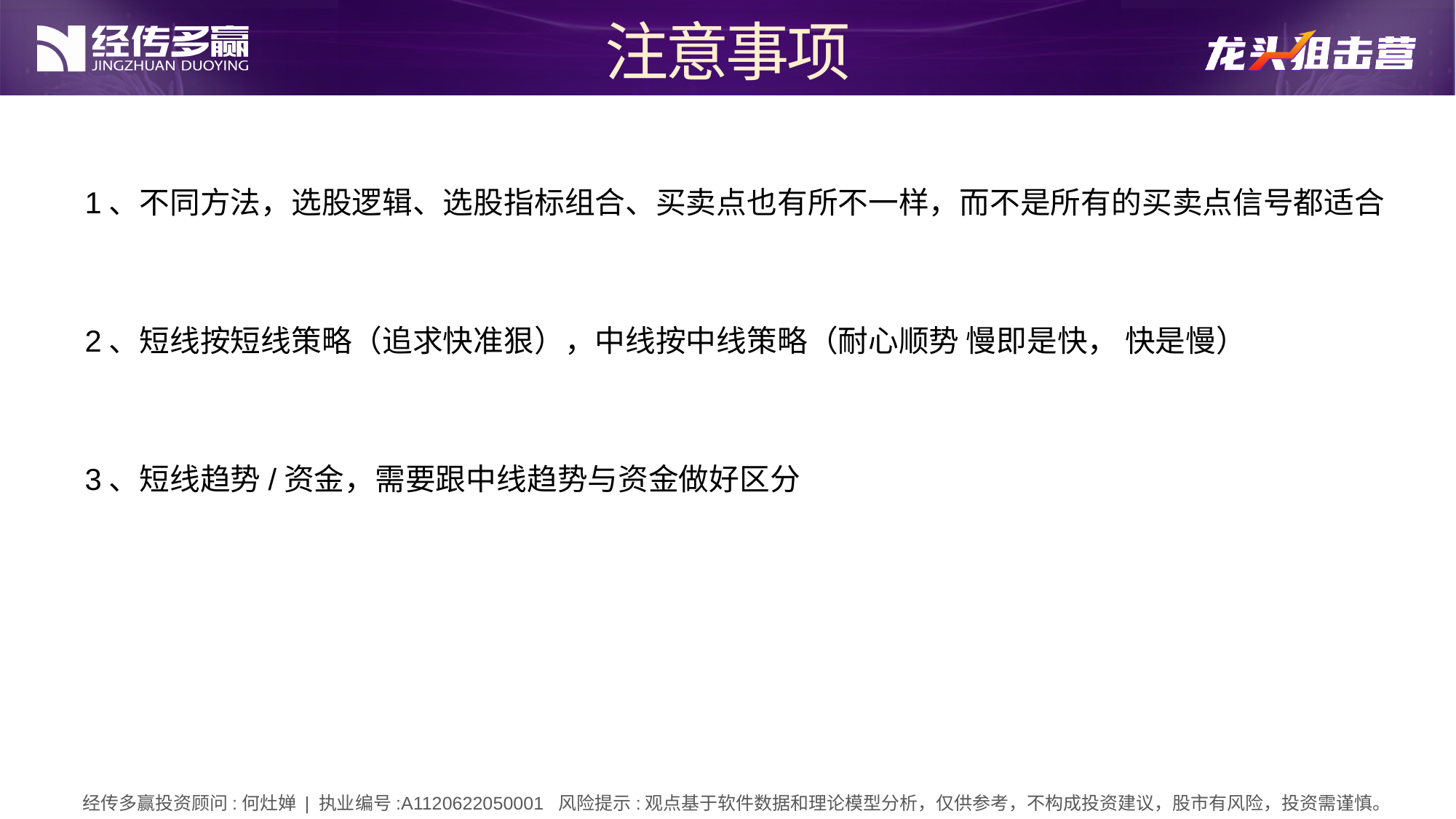

注意事项
1、不同方法，选股逻辑、选股指标组合、买卖点也有所不一样，而不是所有的买卖点信号都适合

2、短线按短线策略（追求快准狠），中线按中线策略（耐心顺势 慢即是快， 快是慢）

3、短线趋势/资金，需要跟中线趋势与资金做好区分